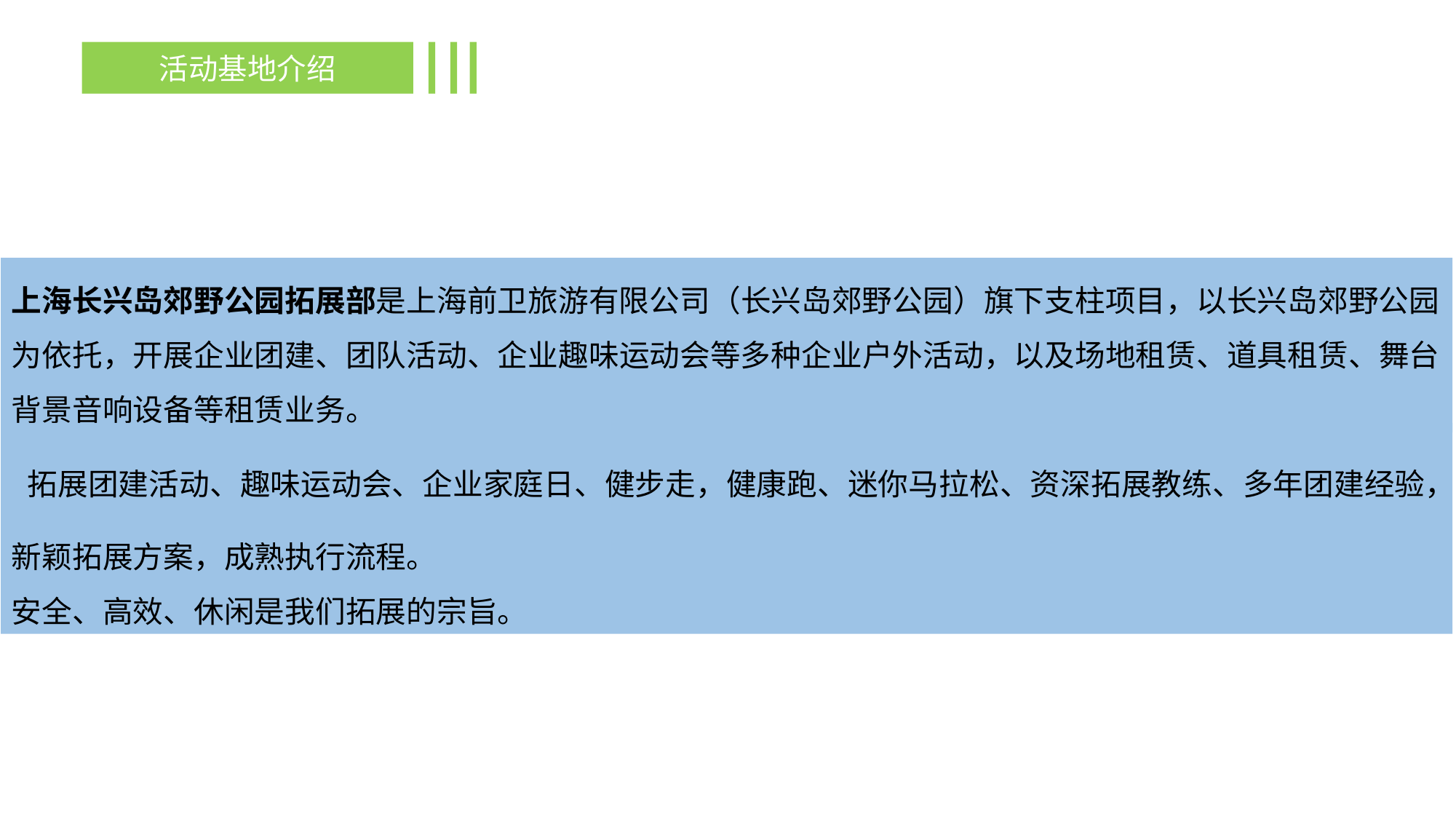

活动基地介绍

上海长兴岛郊野公园拓展部是上海前卫旅游有限公司（长兴岛郊野公园）旗下支柱项目，以长兴岛郊野公园为依托，开展企业团建、团队活动、企业趣味运动会等多种企业户外活动，以及场地租赁、道具租赁、舞台背景音响设备等租赁业务。
  拓展团建活动、趣味运动会、企业家庭日、健步走，健康跑、迷你马拉松、资深拓展教练、多年团建经验，新颖拓展方案，成熟执行流程。
安全、高效、休闲是我们拓展的宗旨。